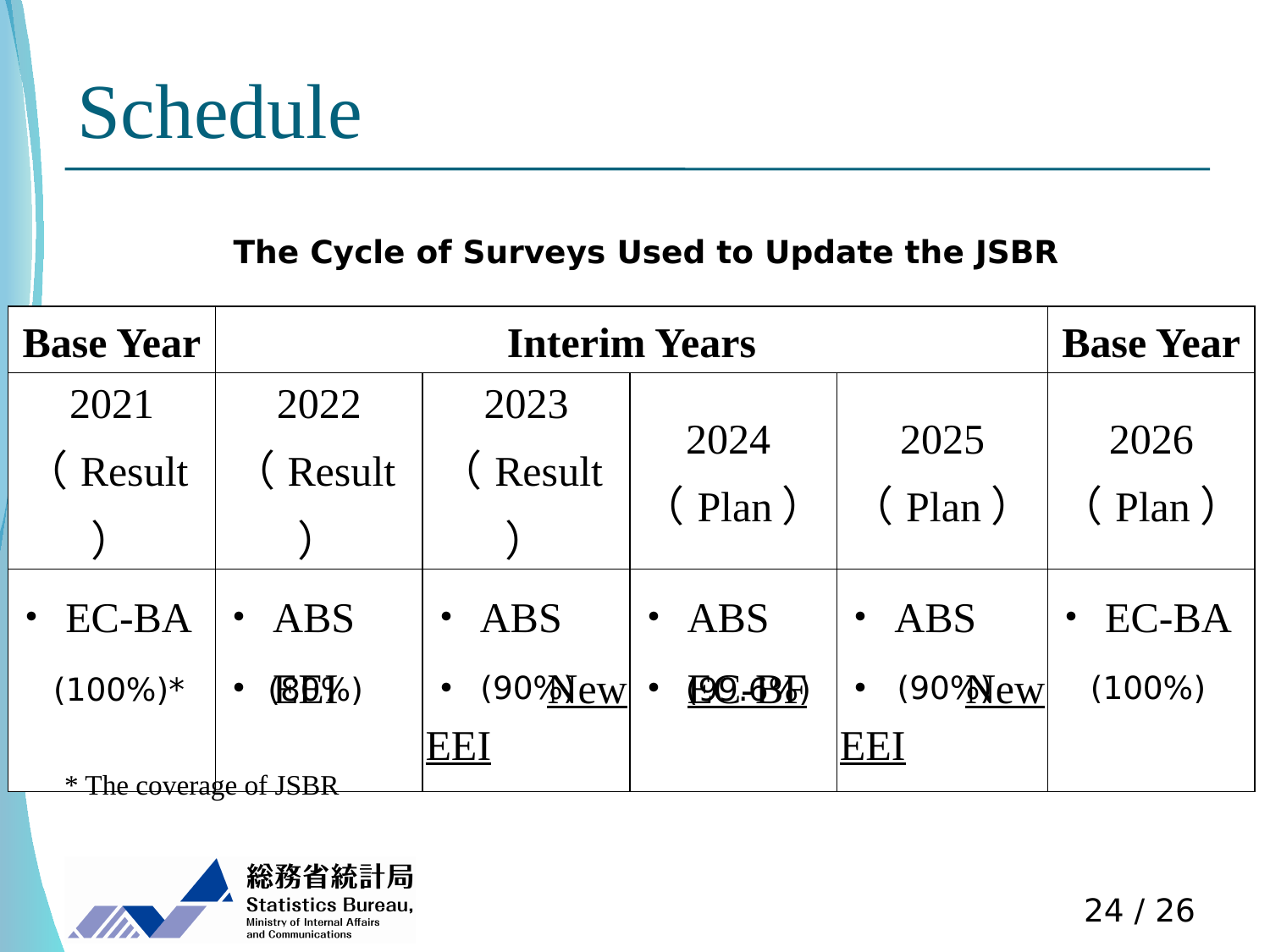

# Schedule
The Cycle of Surveys Used to Update the JSBR
| Base Year | Interim Years |  |  |  | Base Year |
| --- | --- | --- | --- | --- | --- |
| 2021 （Result） | 2022 （Result） | 2023 （Result） | 2024 （Plan） | 2025 （Plan） | 2026 （Plan） |
| ・EC-BA | ・ABS ・EEI | ・ABS ・New EEI | ・ABS ・EC-BF | ・ABS ・New EEI | ・EC-BA |
(100%)
(90%)
(90%)
(100%)*
(80%)
(99.6%)
* The coverage of JSBR
24 / 26